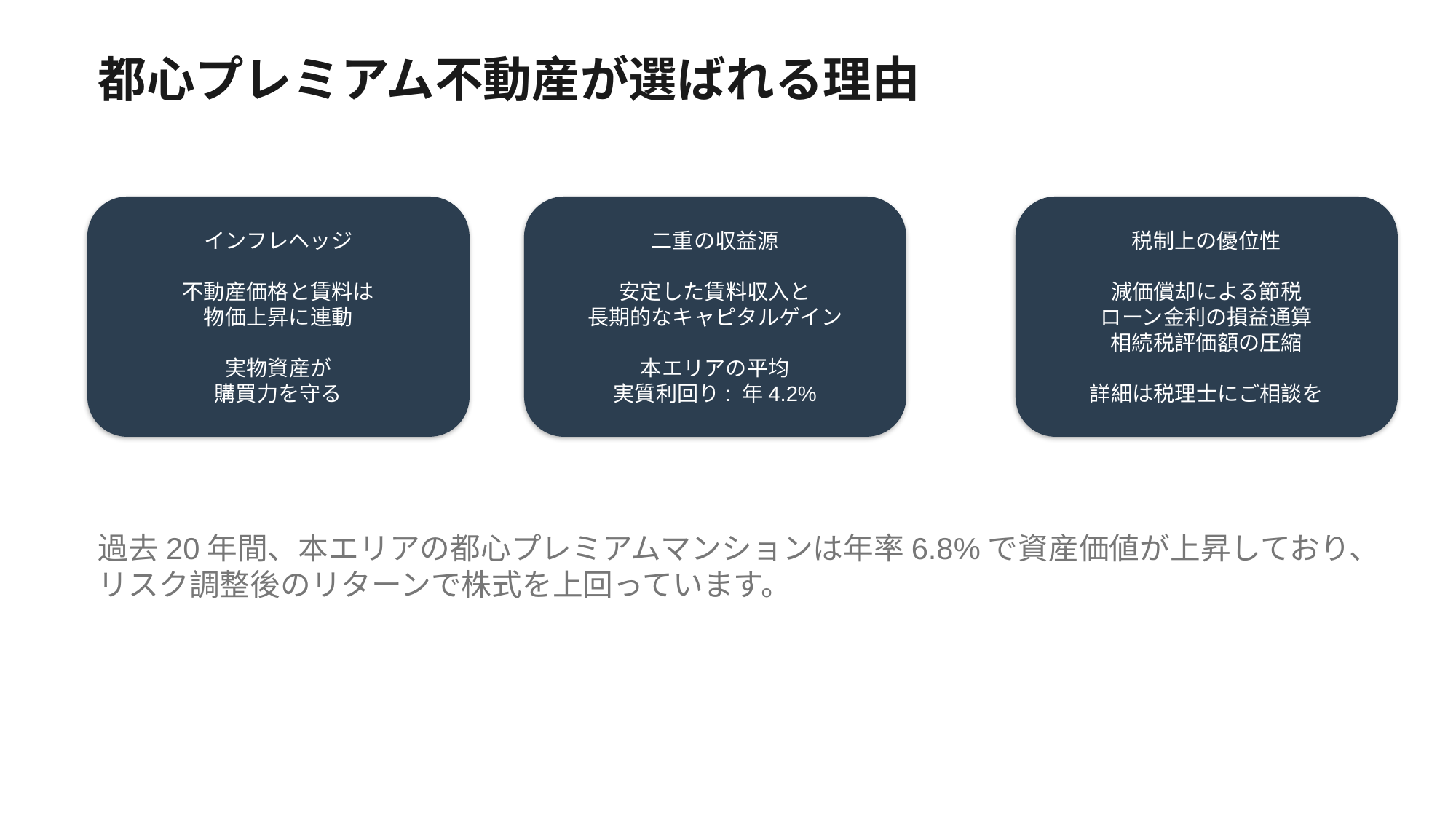

都心プレミアム不動産が選ばれる理由
インフレヘッジ
不動産価格と賃料は
物価上昇に連動
実物資産が
購買力を守る
二重の収益源
安定した賃料収入と
長期的なキャピタルゲイン
本エリアの平均
実質利回り: 年4.2%
税制上の優位性
減価償却による節税
ローン金利の損益通算
相続税評価額の圧縮
詳細は税理士にご相談を
過去20年間、本エリアの都心プレミアムマンションは年率6.8%で資産価値が上昇しており、リスク調整後のリターンで株式を上回っています。